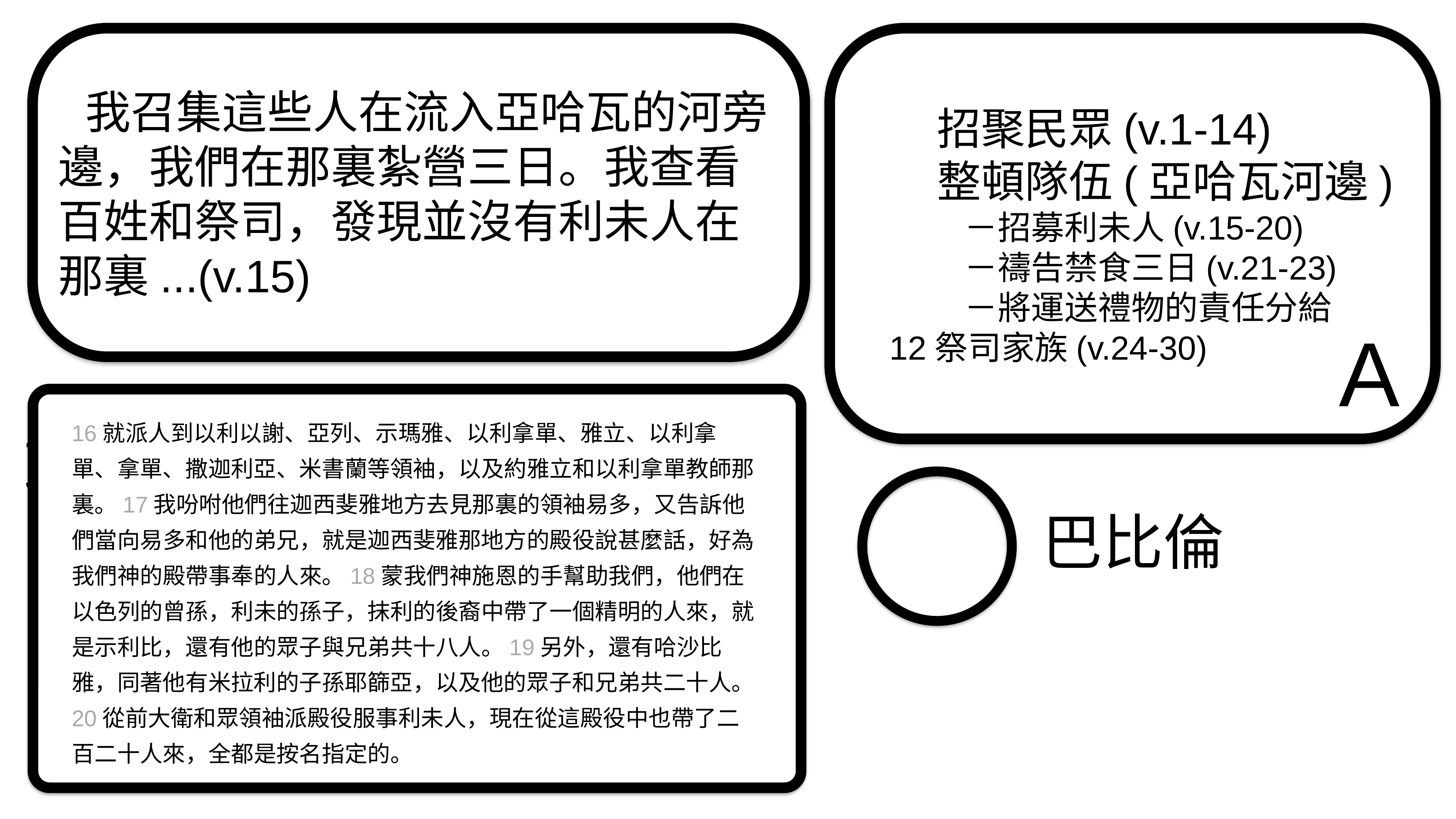

我召集這些人在流入亞哈瓦的河旁邊，我們在那裏紮營三日。我查看百姓和祭司，發現並沒有利未人在那裏...(v.15)
招聚民眾(v.1-14)
整頓隊伍(亞哈瓦河邊)
－招募利未人(v.15-20)
－禱告禁食三日(v.21-23)
－將運送禮物的責任分給
12祭司家族(v.24-30)

以斯拉
從巴比倫到耶路撒冷
A
16就派人到以利以謝、亞列、示瑪雅、以利拿單、雅立、以利拿單、拿單、撒迦利亞、米書蘭等領袖，以及約雅立和以利拿單教師那裏。17我吩咐他們往迦西斐雅地方去見那裏的領袖易多，又告訴他們當向易多和他的弟兄，就是迦西斐雅那地方的殿役說甚麼話，好為我們神的殿帶事奉的人來。18蒙我們神施恩的手幫助我們，他們在以色列的曾孫，利未的孫子，抹利的後裔中帶了一個精明的人來，就是示利比，還有他的眾子與兄弟共十八人。19另外，還有哈沙比雅，同著他有米拉利的子孫耶篩亞，以及他的眾子和兄弟共二十人。20從前大衛和眾領袖派殿役服事利未人，現在從這殿役中也帶了二百二十人來，全都是按名指定的。
耶路撒冷

巴比倫